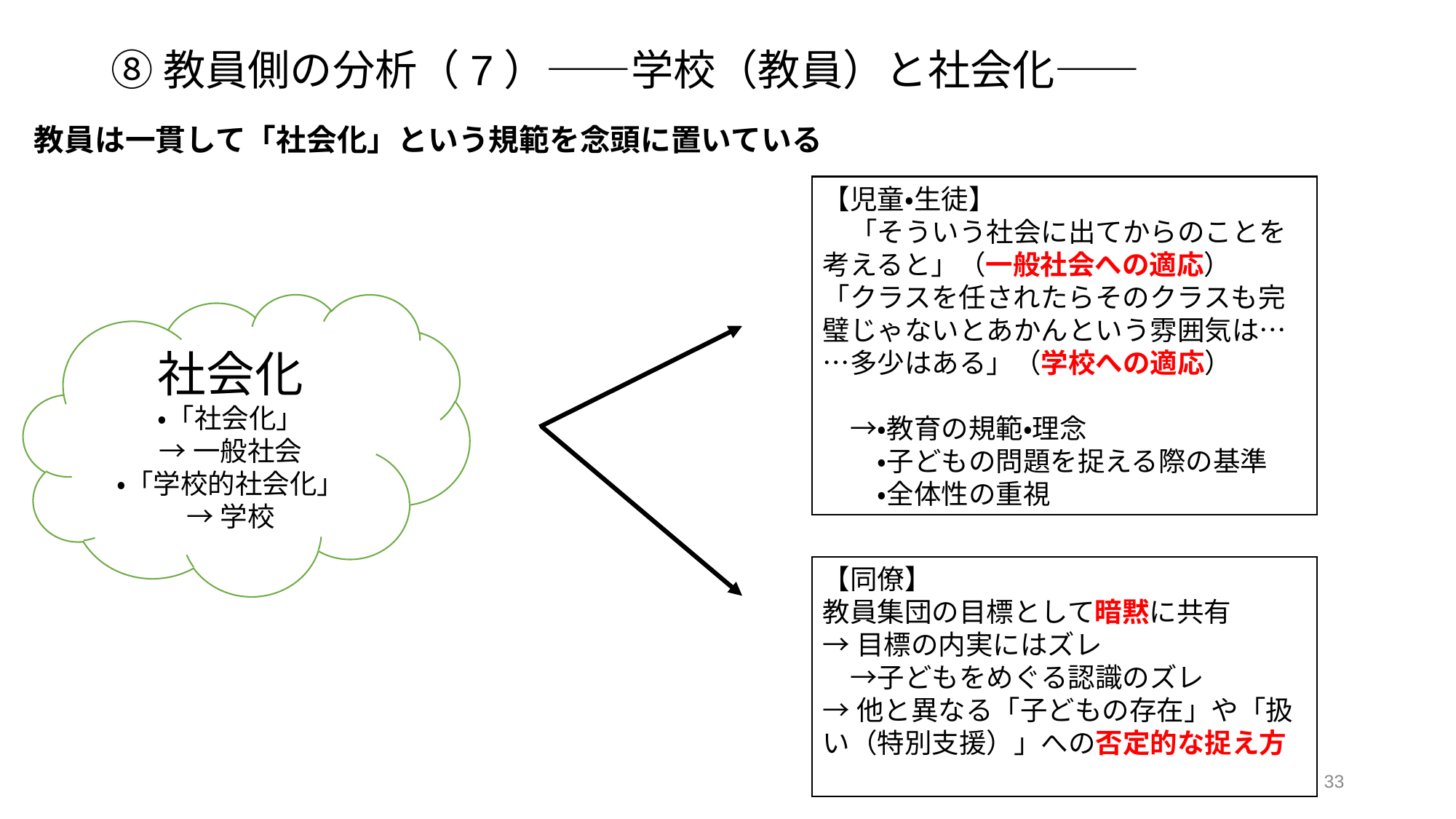

⑧教員側の分析（7）――学校（教員）と社会化――
教員は一貫して「社会化」という規範を念頭に置いている

【児童・生徒】
　「そういう社会に出てからのことを考えると」（一般社会への適応）
「クラスを任されたらそのクラスも完璧じゃないとあかんという雰囲気は……多少はある」（学校への適応）

　→・教育の規範・理念
　　・子どもの問題を捉える際の基準
　　・全体性の重視
社会化
・「社会化」
→一般社会
・「学校的社会化」
→学校
【同僚】
教員集団の目標として暗黙に共有
→目標の内実にはズレ
　→子どもをめぐる認識のズレ
→他と異なる「子どもの存在」や「扱い（特別支援）」への否定的な捉え方

33